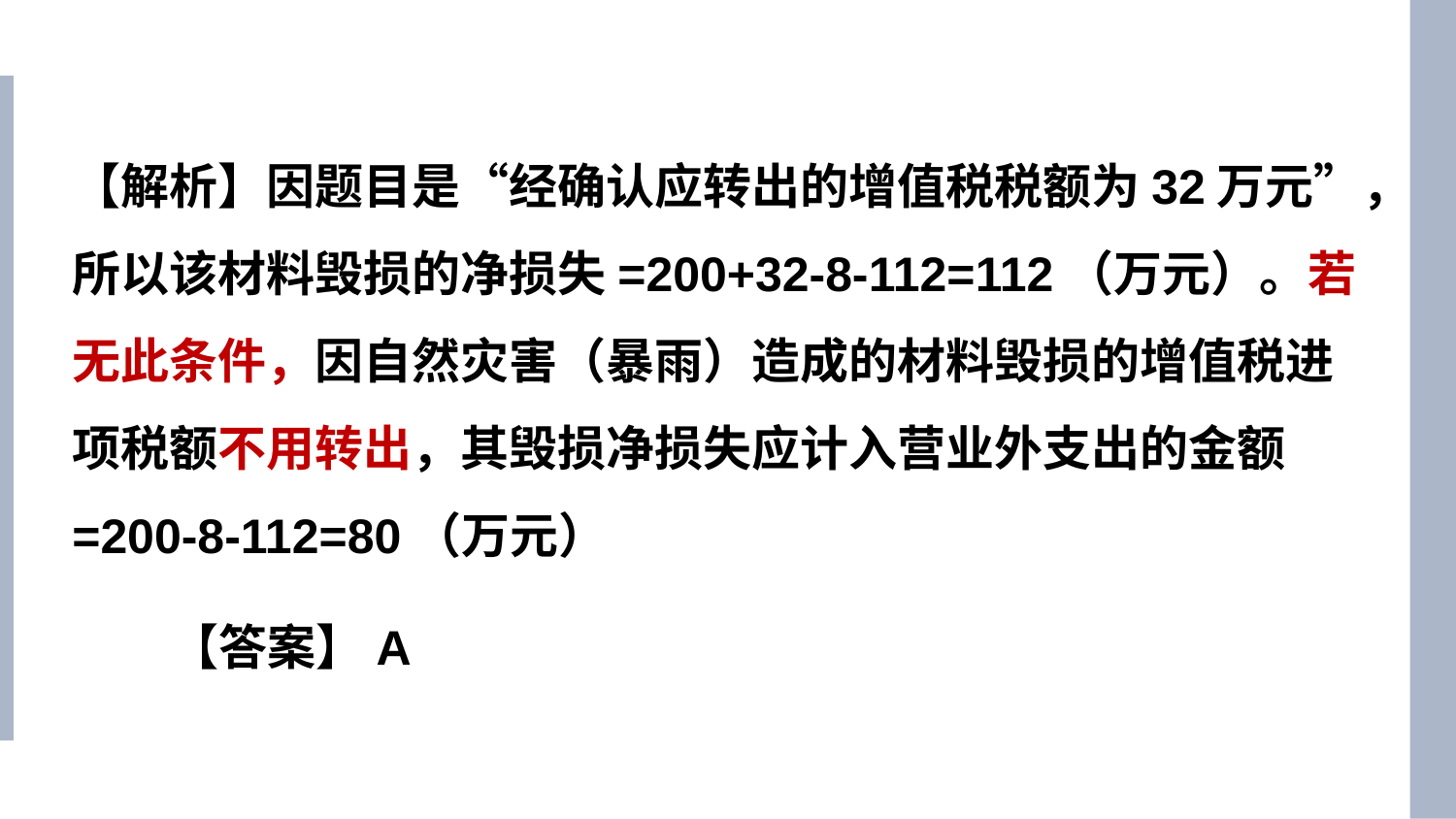

【解析】因题目是“经确认应转出的增值税税额为32万元”，所以该材料毁损的净损失=200+32-8-112=112（万元）。若无此条件，因自然灾害（暴雨）造成的材料毁损的增值税进项税额不用转出，其毁损净损失应计入营业外支出的金额=200-8-112=80（万元）
【答案】A